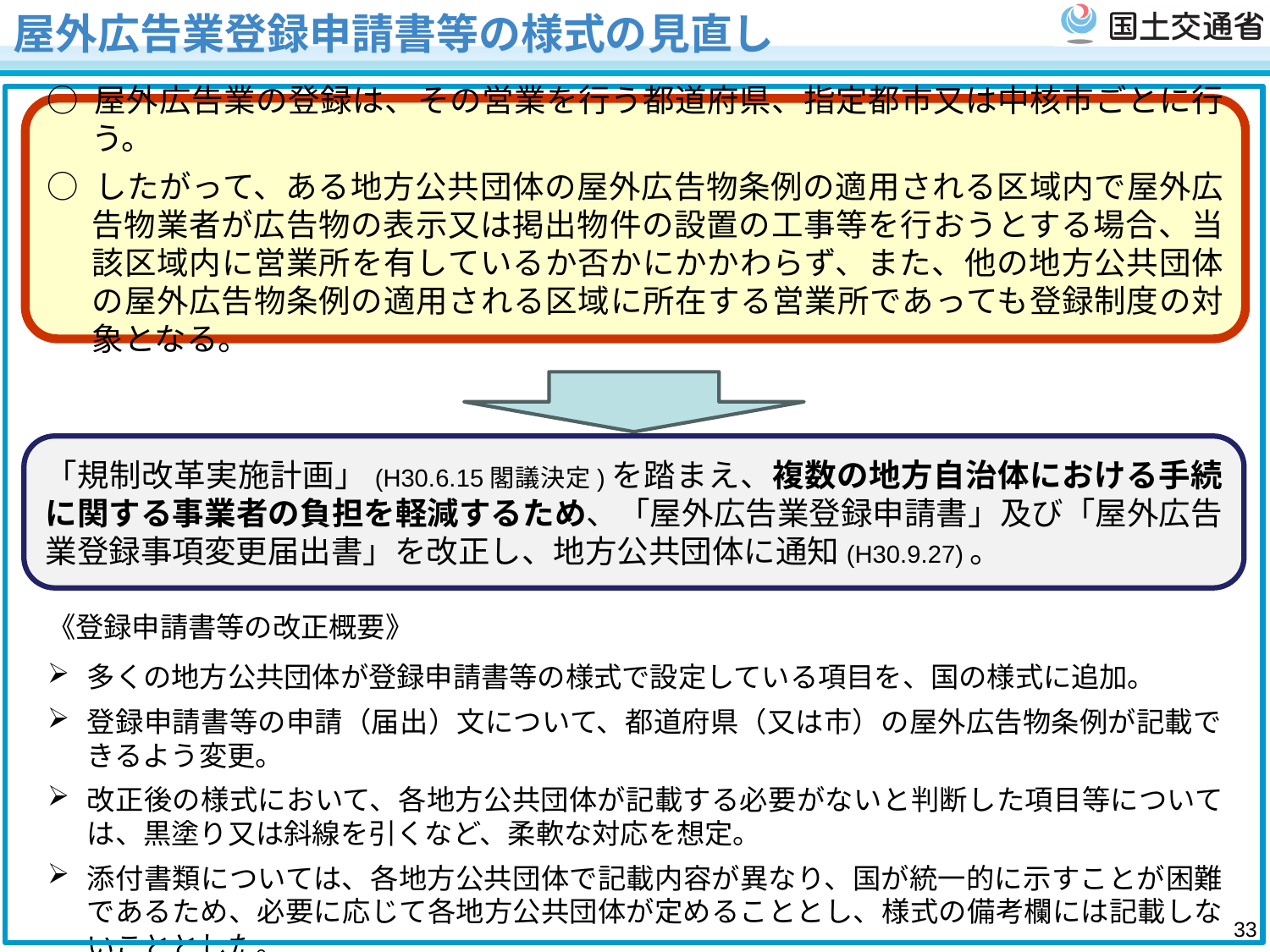

# 屋外広告業登録申請書等の様式の見直し

○ 屋外広告業の登録は、その営業を行う都道府県、指定都市又は中核市ごとに行う。
○ したがって、ある地方公共団体の屋外広告物条例の適用される区域内で屋外広告物業者が広告物の表示又は掲出物件の設置の工事等を行おうとする場合、当該区域内に営業所を有しているか否かにかかわらず、また、他の地方公共団体の屋外広告物条例の適用される区域に所在する営業所であっても登録制度の対象となる。

「規制改革実施計画」(H30.6.15閣議決定)を踏まえ、複数の地方自治体における手続に関する事業者の負担を軽減するため、「屋外広告業登録申請書」及び「屋外広告業登録事項変更届出書」を改正し、地方公共団体に通知(H30.9.27)。
《登録申請書等の改正概要》
多くの地方公共団体が登録申請書等の様式で設定している項目を、国の様式に追加。
登録申請書等の申請（届出）文について、都道府県（又は市）の屋外広告物条例が記載できるよう変更。
改正後の様式において、各地方公共団体が記載する必要がないと判断した項目等については、黒塗り又は斜線を引くなど、柔軟な対応を想定。
添付書類については、各地方公共団体で記載内容が異なり、国が統一的に示すことが困難であるため、必要に応じて各地方公共団体が定めることとし、様式の備考欄には記載しないこととした。
33